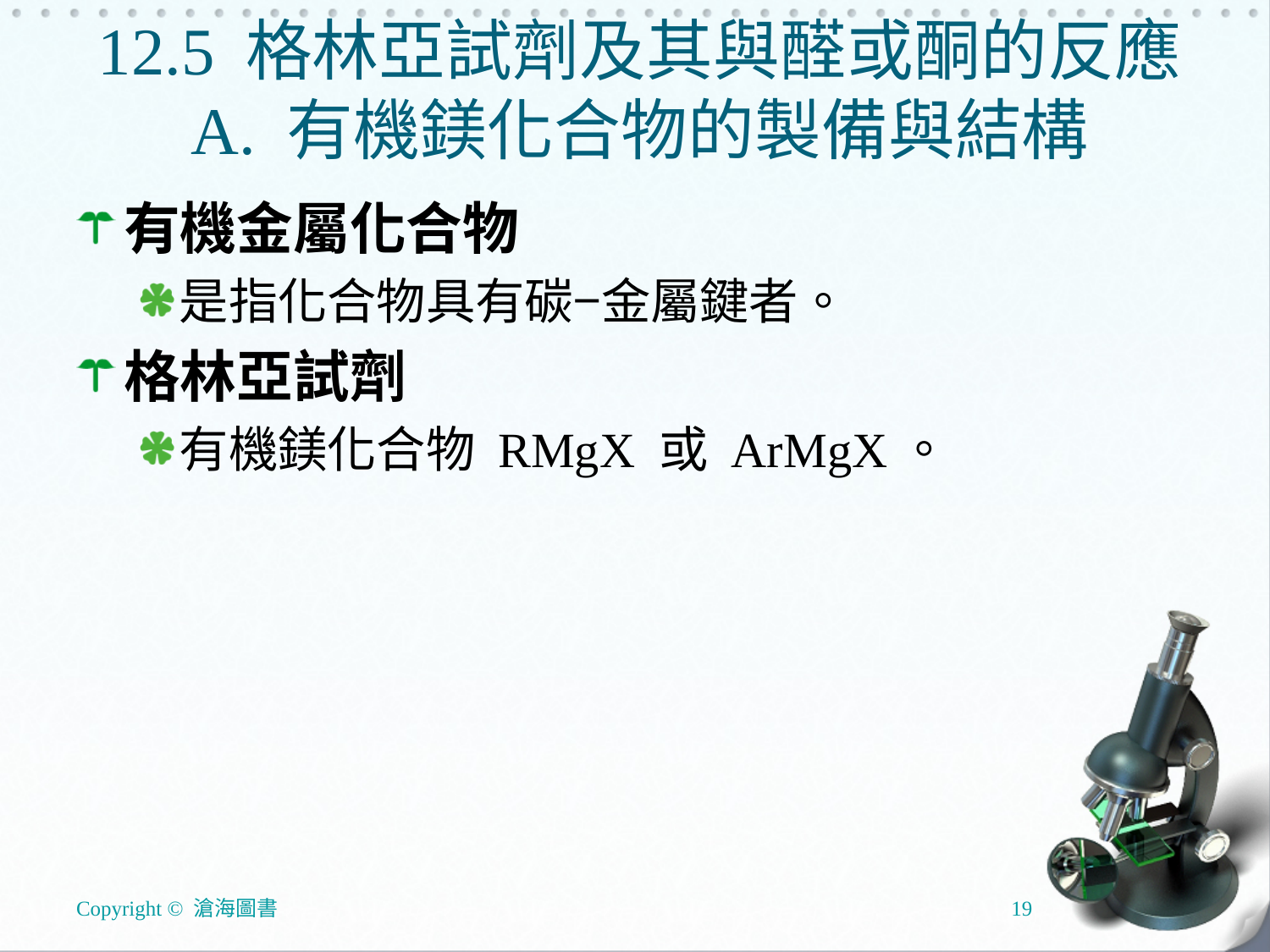

# 12.5 格林亞試劑及其與醛或酮的反應 A. 有機鎂化合物的製備與結構
有機金屬化合物
是指化合物具有碳−金屬鍵者。
格林亞試劑
有機鎂化合物 RMgX 或 ArMgX。
Copyright © 滄海圖書
19